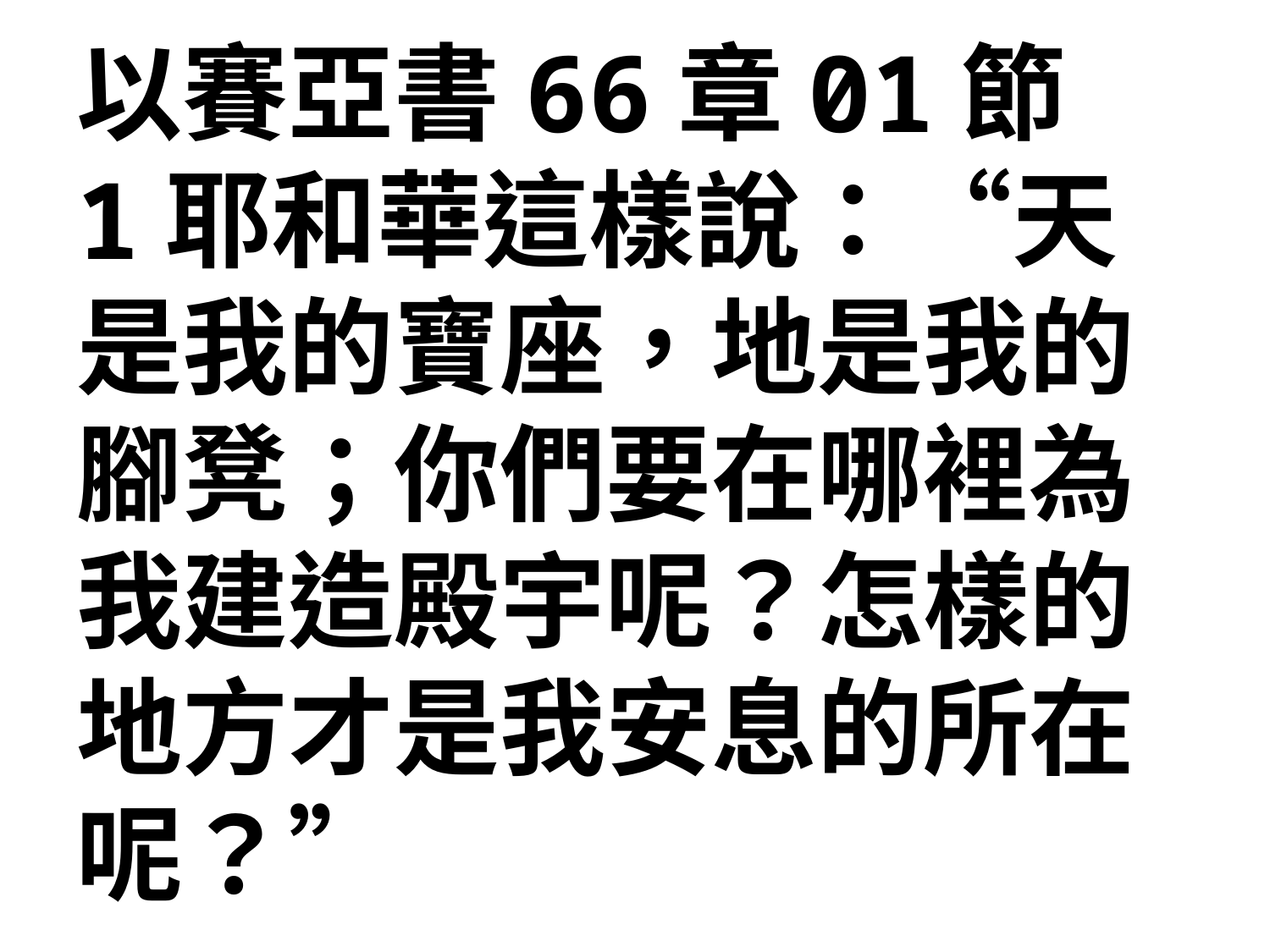

# 以賽亞書66章01節 1耶和華這樣說：“天是我的寶座，地是我的腳凳；你們要在哪裡為我建造殿宇呢？怎樣的地方才是我安息的所在呢？”